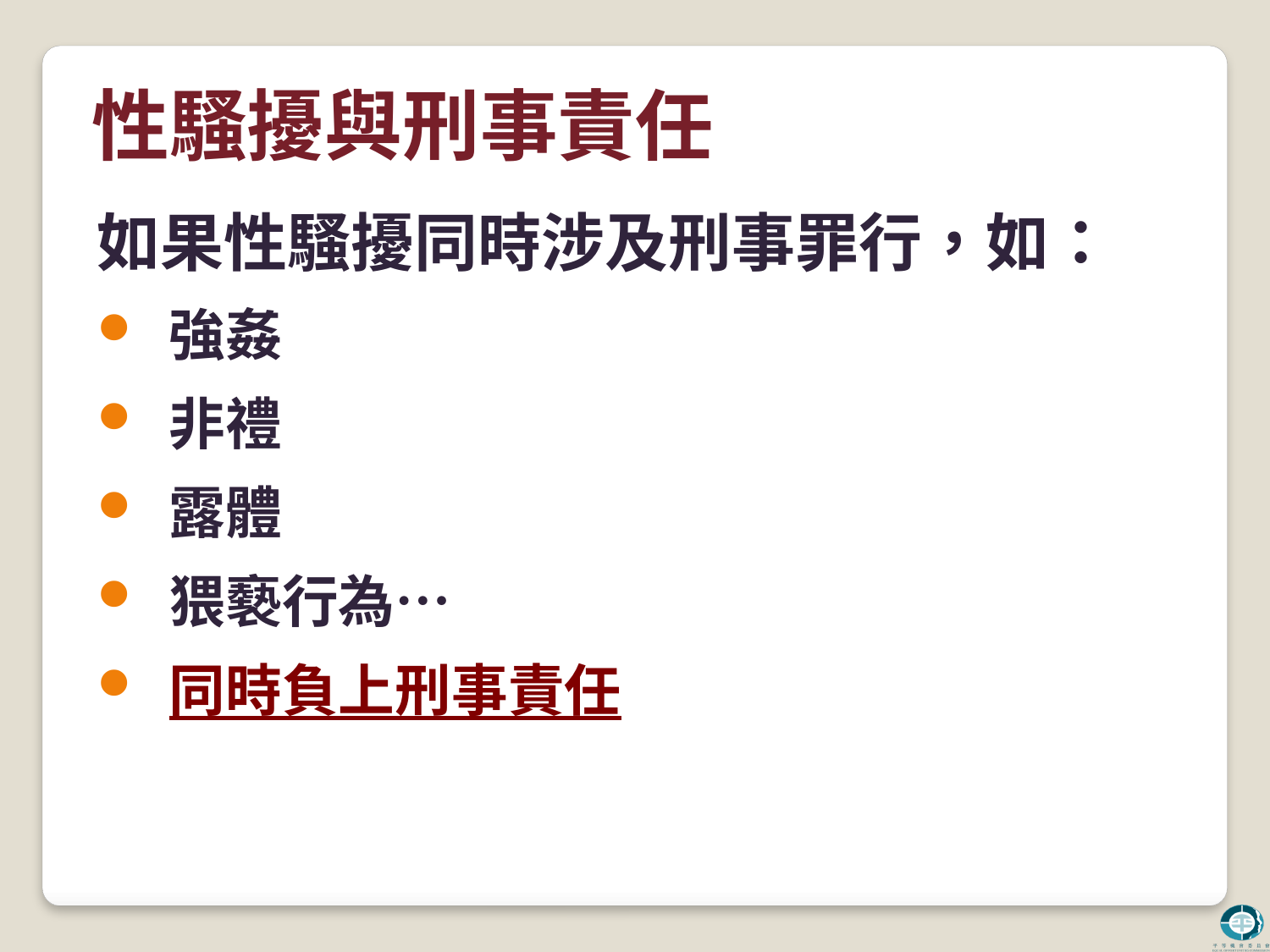

# 性騷擾與刑事責任
如果性騷擾同時涉及刑事罪行，如：
強姦
非禮
露體
猥褻行為…
同時負上刑事責任